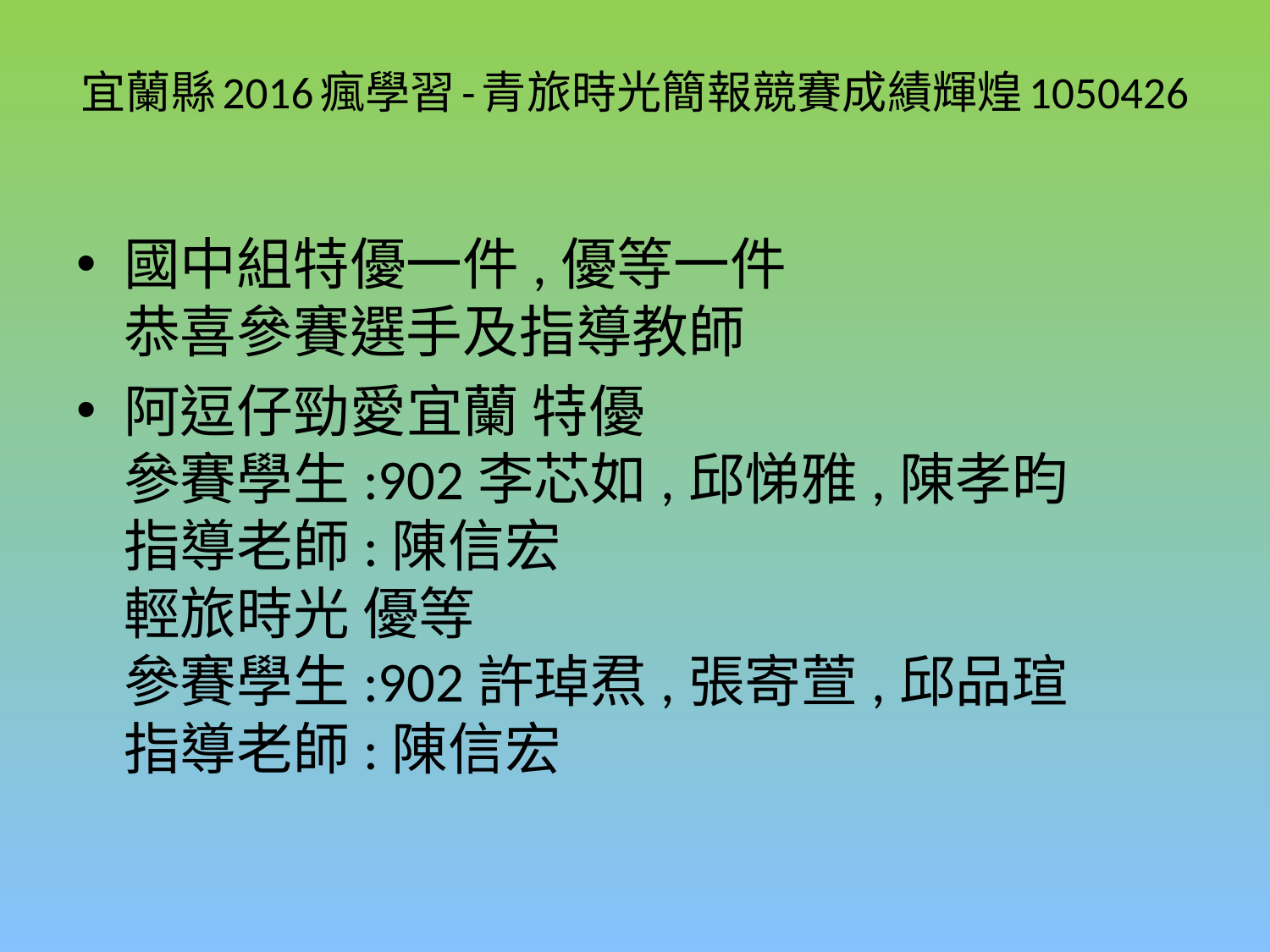

# 宜蘭縣2016瘋學習-青旅時光簡報競賽成績輝煌1050426
國中組特優一件,優等一件
恭喜參賽選手及指導教師
阿逗仔勁愛宜蘭 特優
參賽學生:902李芯如,邱悌雅,陳孝昀
指導老師:陳信宏
輕旅時光 優等
參賽學生:902許琸焄,張寄萱,邱品瑄
指導老師:陳信宏